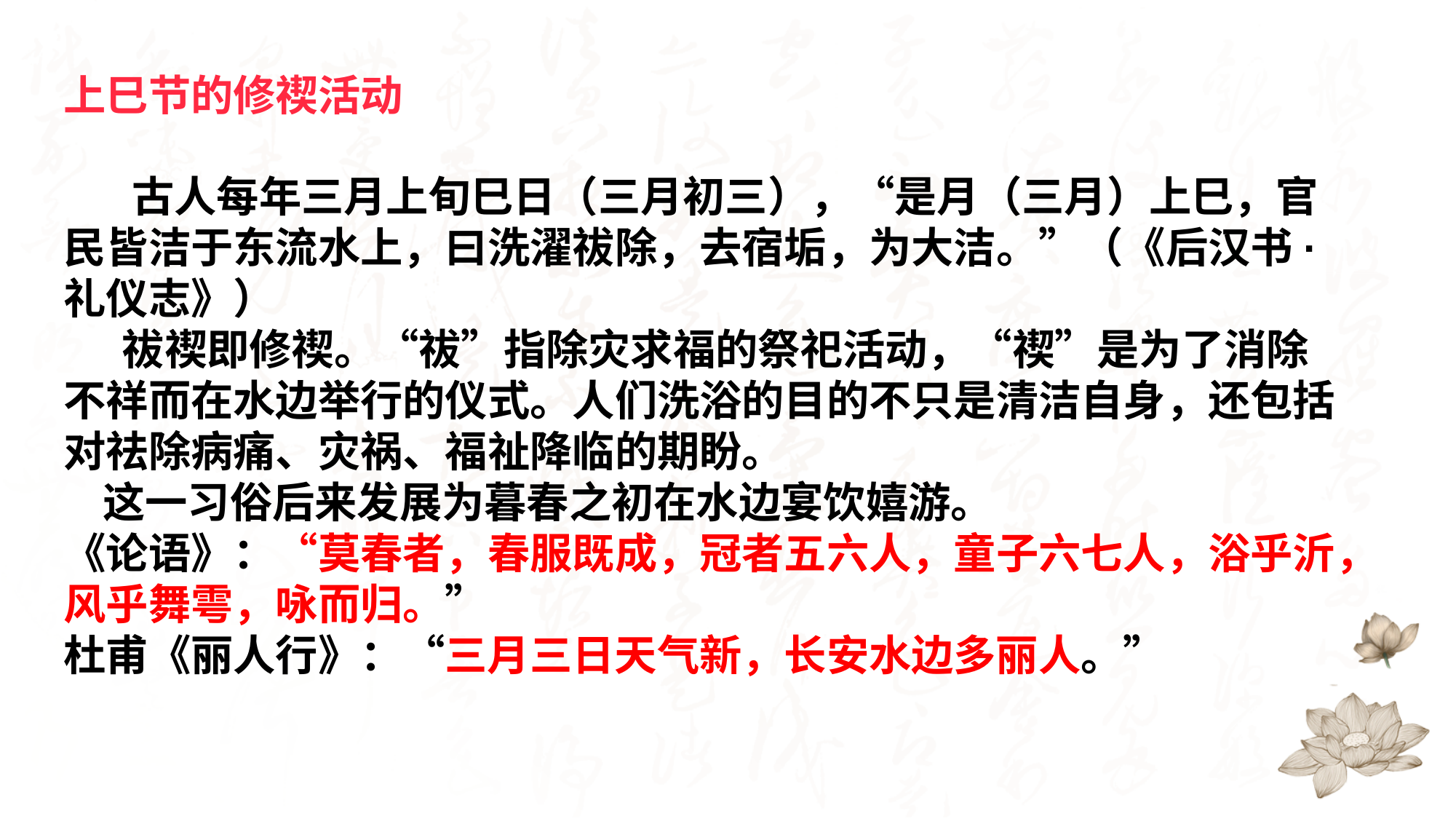

上巳节的修禊活动

      古人每年三月上旬巳日（三月初三），“是月（三月）上巳，官民皆洁于东流水上，曰洗濯祓除，去宿垢，为大洁。”（《后汉书·礼仪志》）
     祓禊即修禊。“祓”指除灾求福的祭祀活动，“禊”是为了消除不祥而在水边举行的仪式。人们洗浴的目的不只是清洁自身，还包括对祛除病痛、灾祸、福祉降临的期盼。
   这一习俗后来发展为暮春之初在水边宴饮嬉游。
《论语》：“莫春者，春服既成，冠者五六人，童子六七人，浴乎沂，风乎舞雩，咏而归。”
杜甫《丽人行》：“三月三日天气新，长安水边多丽人。”